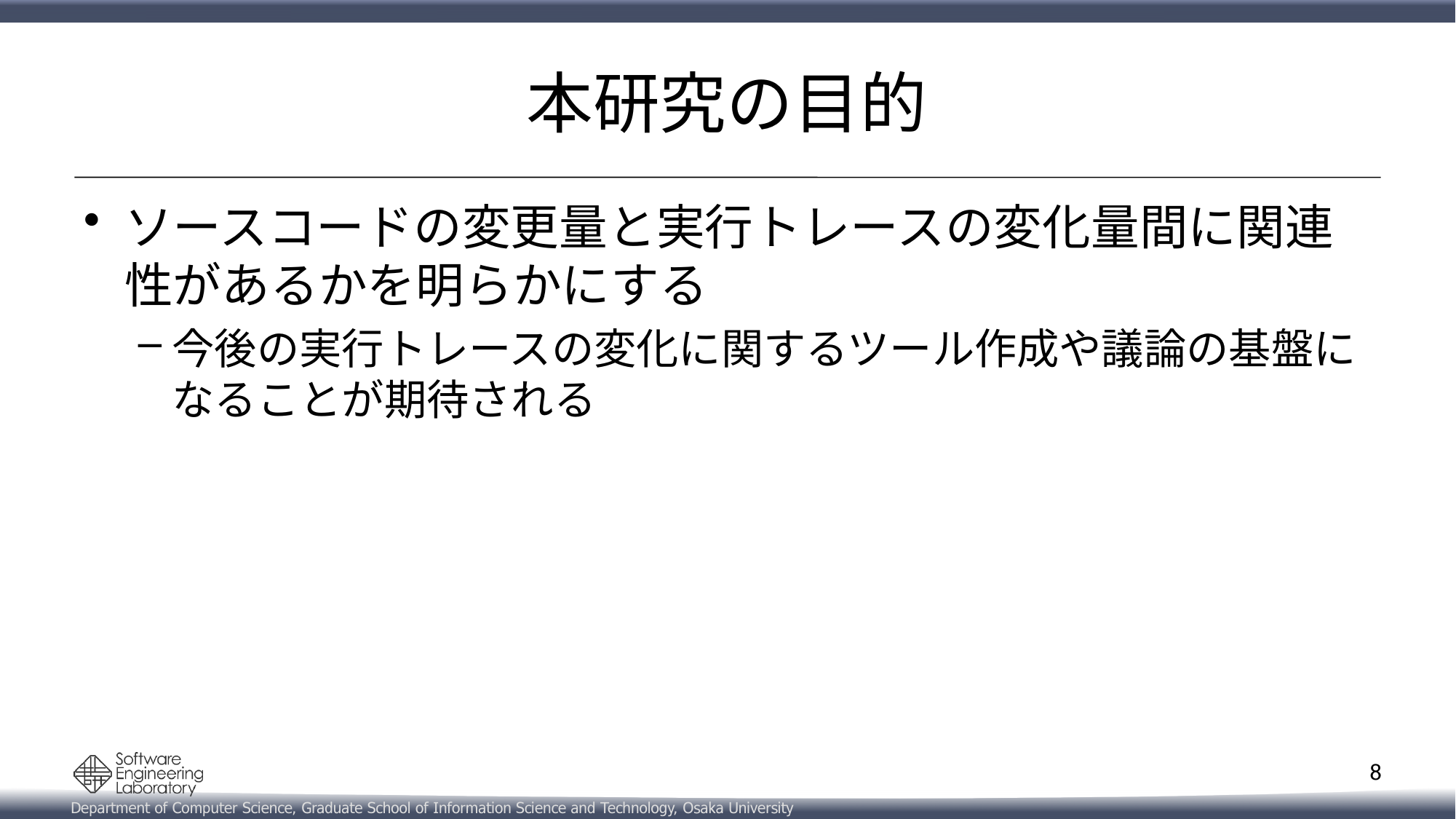

# 本研究の目的
ソースコードの変更量と実行トレースの変化量間に関連性があるかを明らかにする
今後の実行トレースの変化に関するツール作成や議論の基盤になることが期待される
8